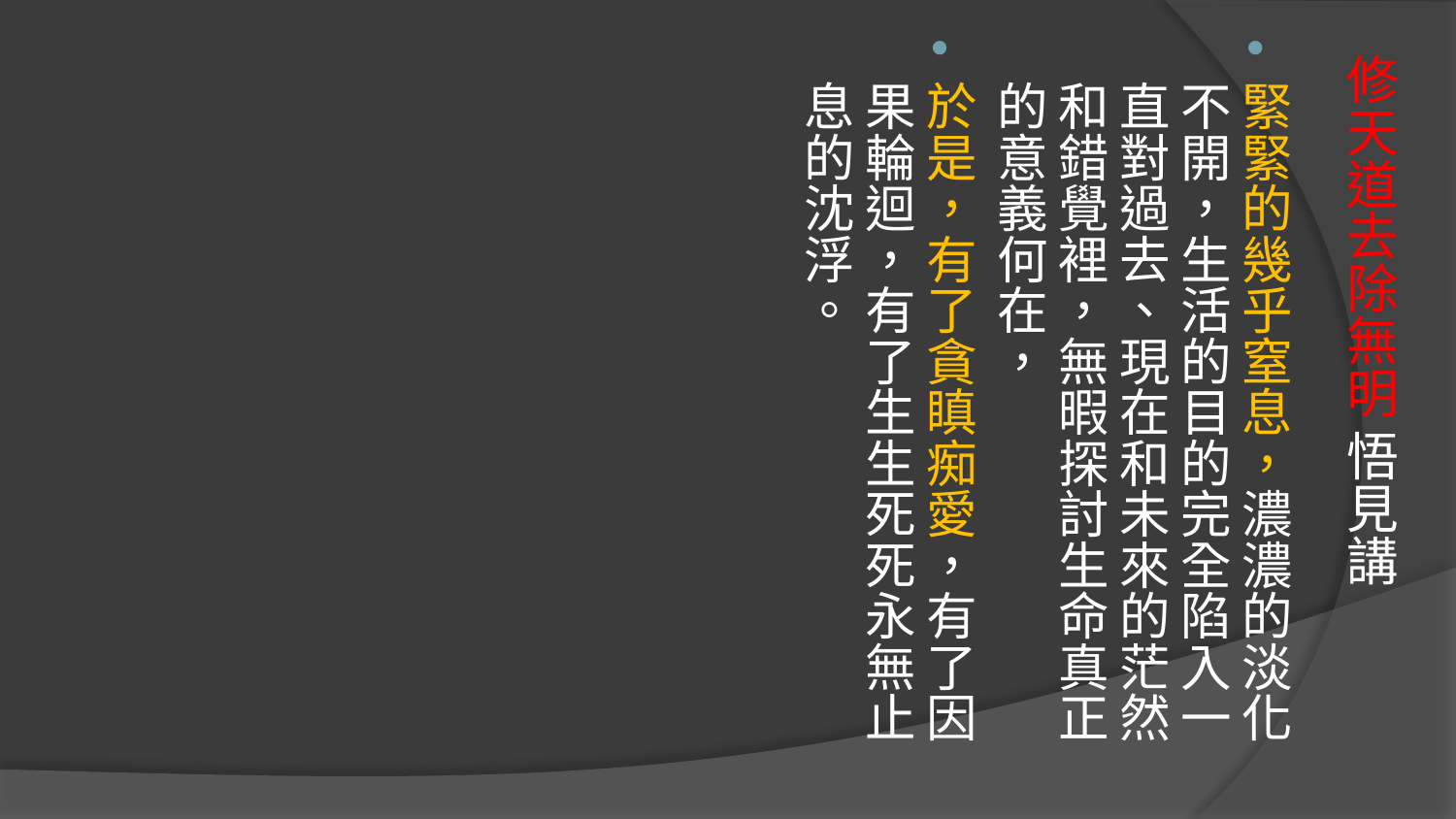

緊緊的幾乎窒息，濃濃的淡化不開，生活的目的完全陷入一直對過去、現在和未來的茫然和錯覺裡，無暇探討生命真正的意義何在，
於是，有了貪瞋痴愛，有了因果輪迴，有了生生死死永無止息的沈浮。

# 修天道去除無明 悟見講